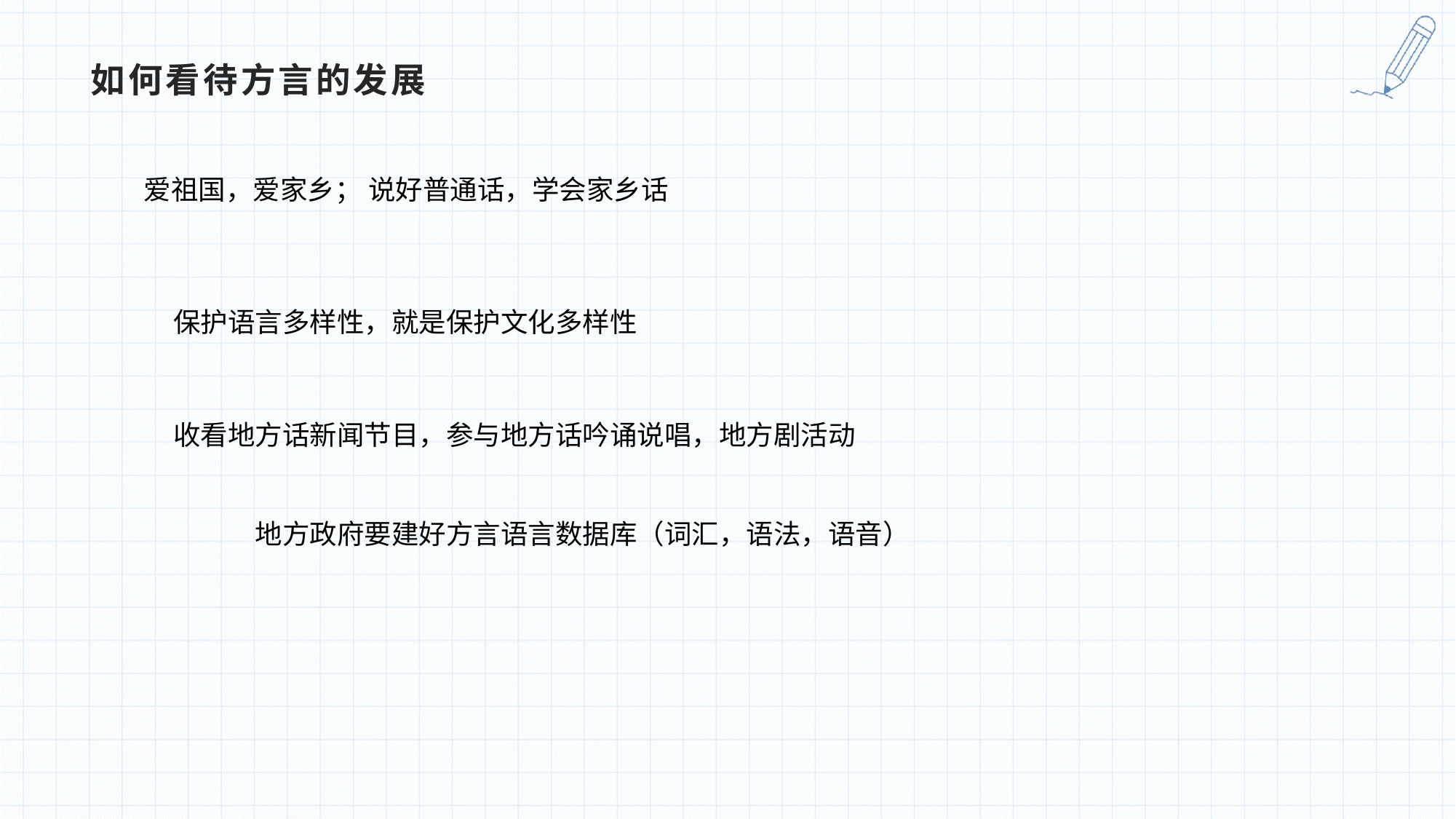

# 如何看待方言的发展
爱祖国，爱家乡； 说好普通话，学会家乡话
保护语言多样性，就是保护文化多样性
收看地方话新闻节目，参与地方话吟诵说唱，地方剧活动
地方政府要建好方言语言数据库（词汇，语法，语音）